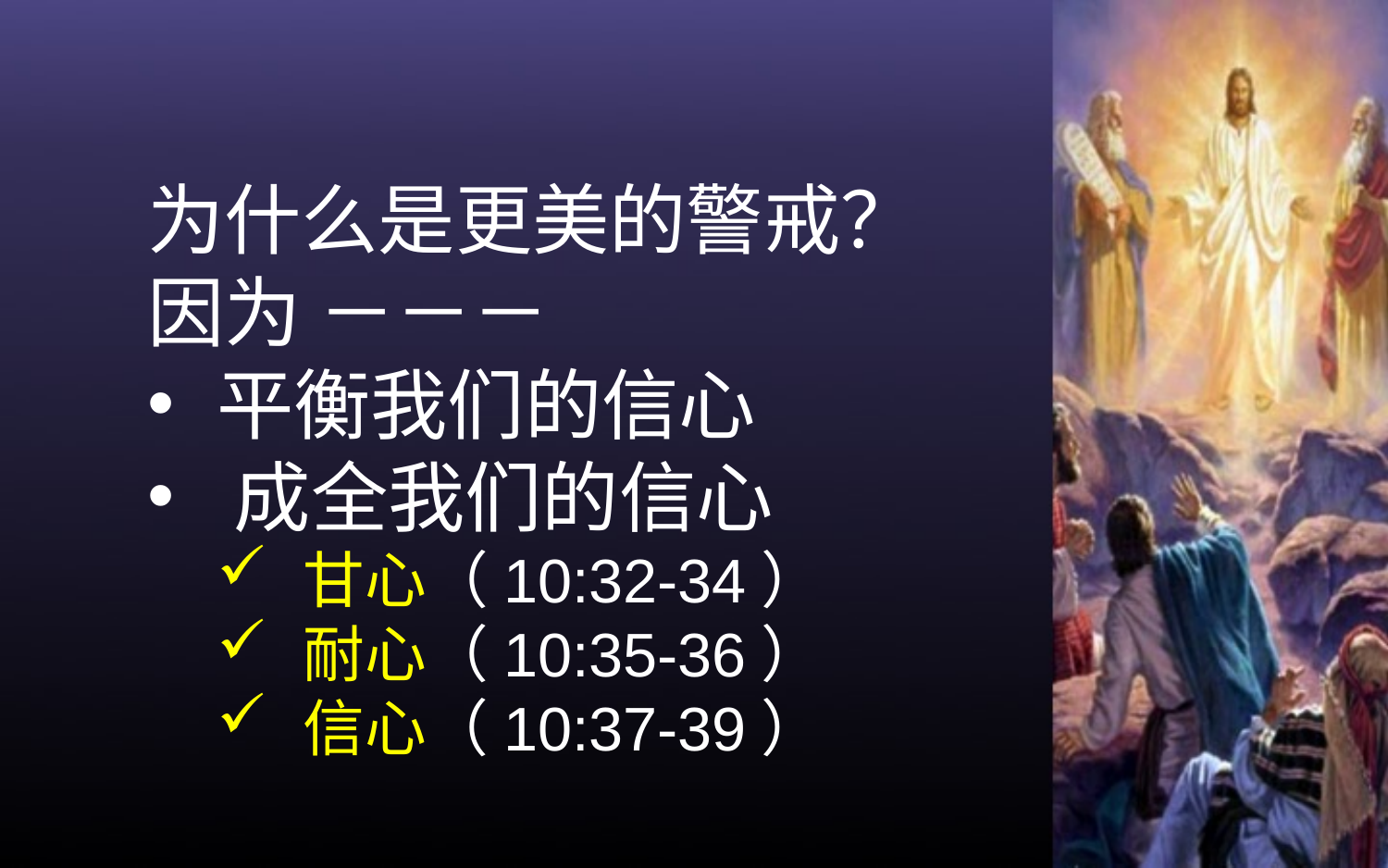

为什么是更美的警戒？
因为 －－－
平衡我们的信心
成全我们的信心
甘心（10:32-34）
耐心（10:35-36）
信心（10:37-39）